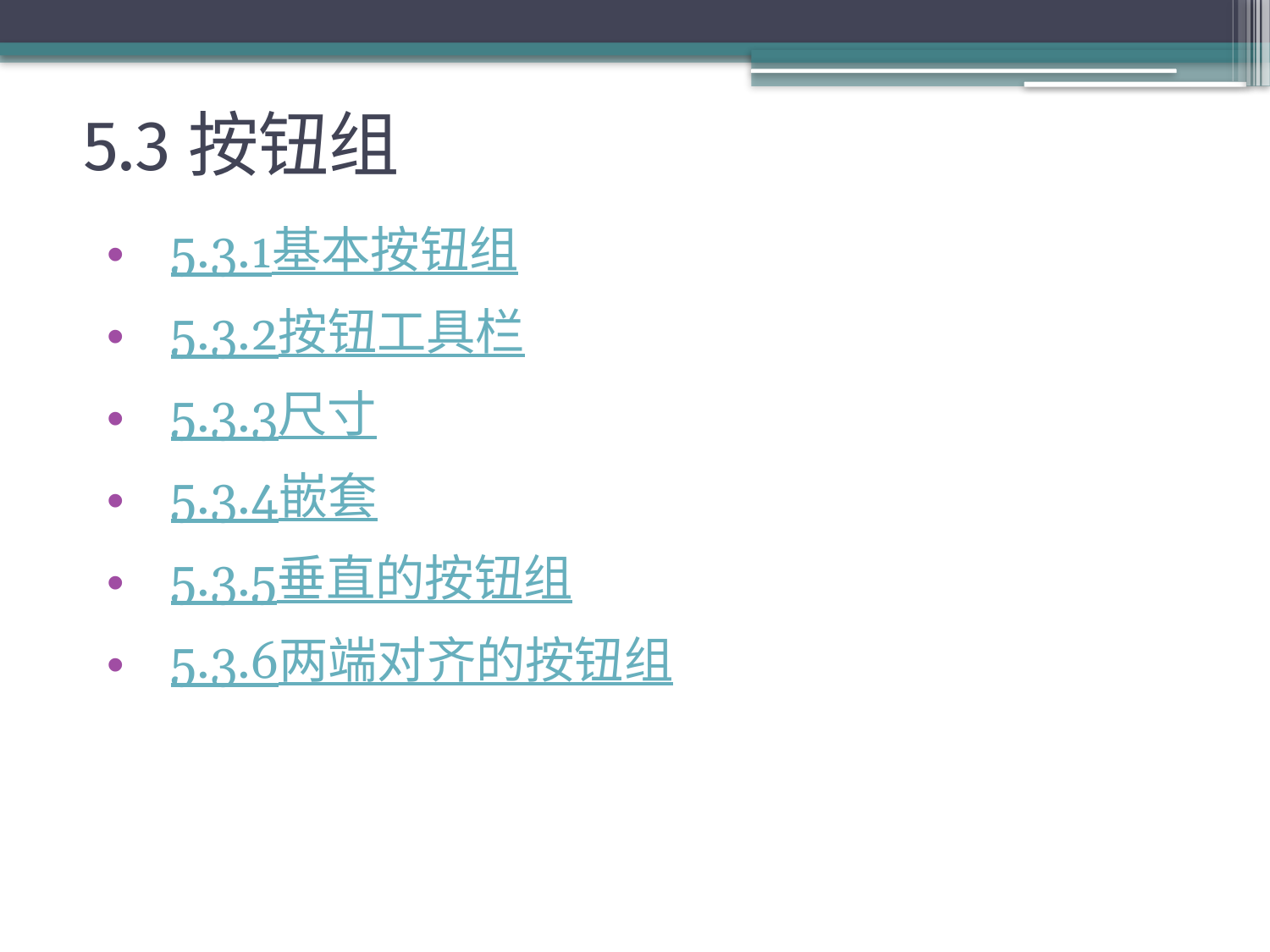

# 5.3按钮组
5.3.1基本按钮组
5.3.2按钮工具栏
5.3.3尺寸
5.3.4嵌套
5.3.5垂直的按钮组
5.3.6两端对齐的按钮组